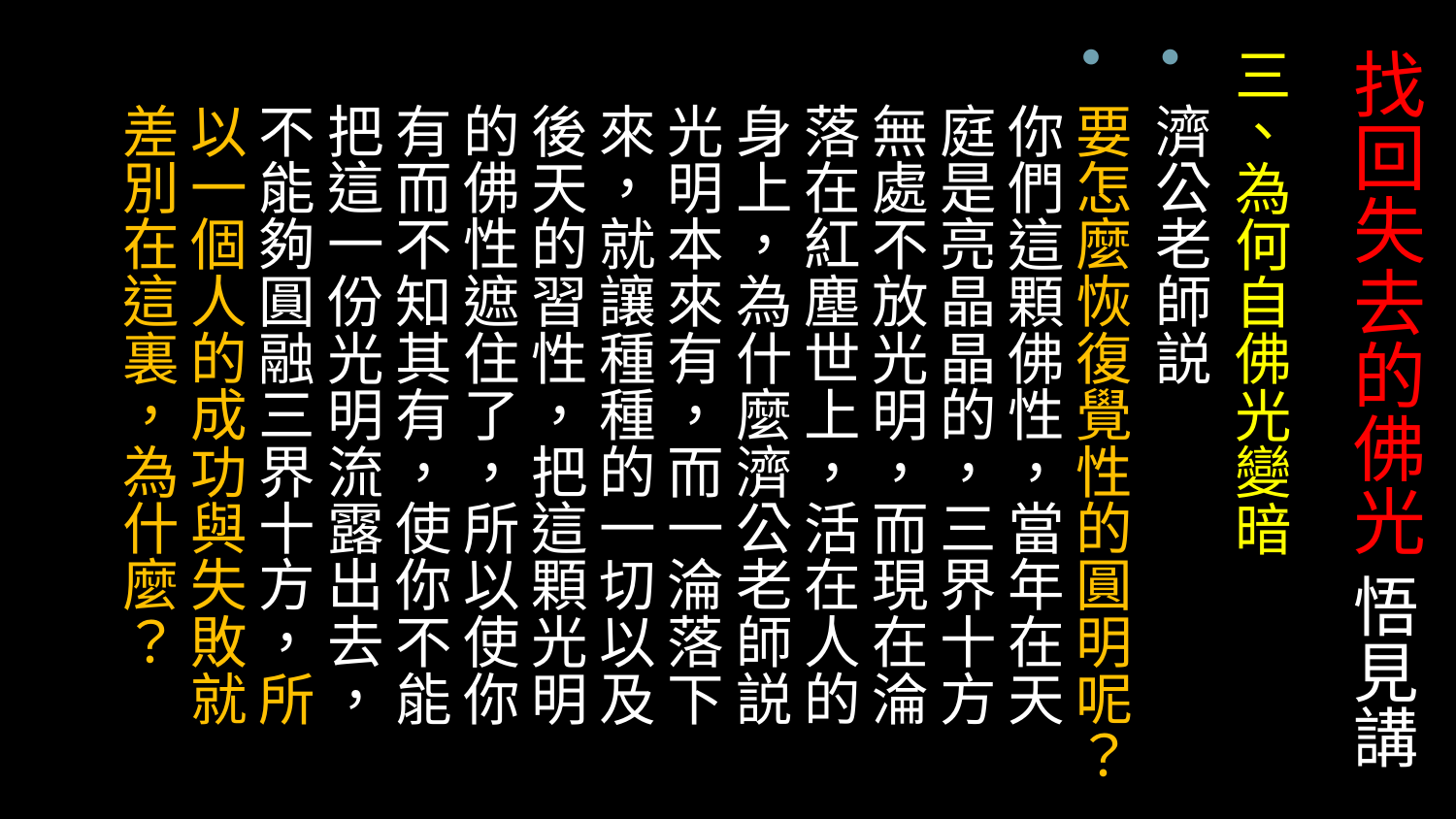

# 找回失去的佛光 悟見講
三、為何自佛光變暗
濟公老師説
要怎麼恢復覺性的圓明呢？你們這顆佛性，當年在天庭是亮晶晶的，三界十方無處不放光明，而現在淪落在紅塵世上，活在人的身上，為什麼濟公老師説光明本來有，而一淪落下來，就讓種種的一切以及後天的習性，把這顆光明的佛性遮住了，所以使你有而不知其有，使你不能把這一份光明流露出去，不能夠圓融三界十方，所以一個人的成功與失敗就差別在這裏，為什麼？